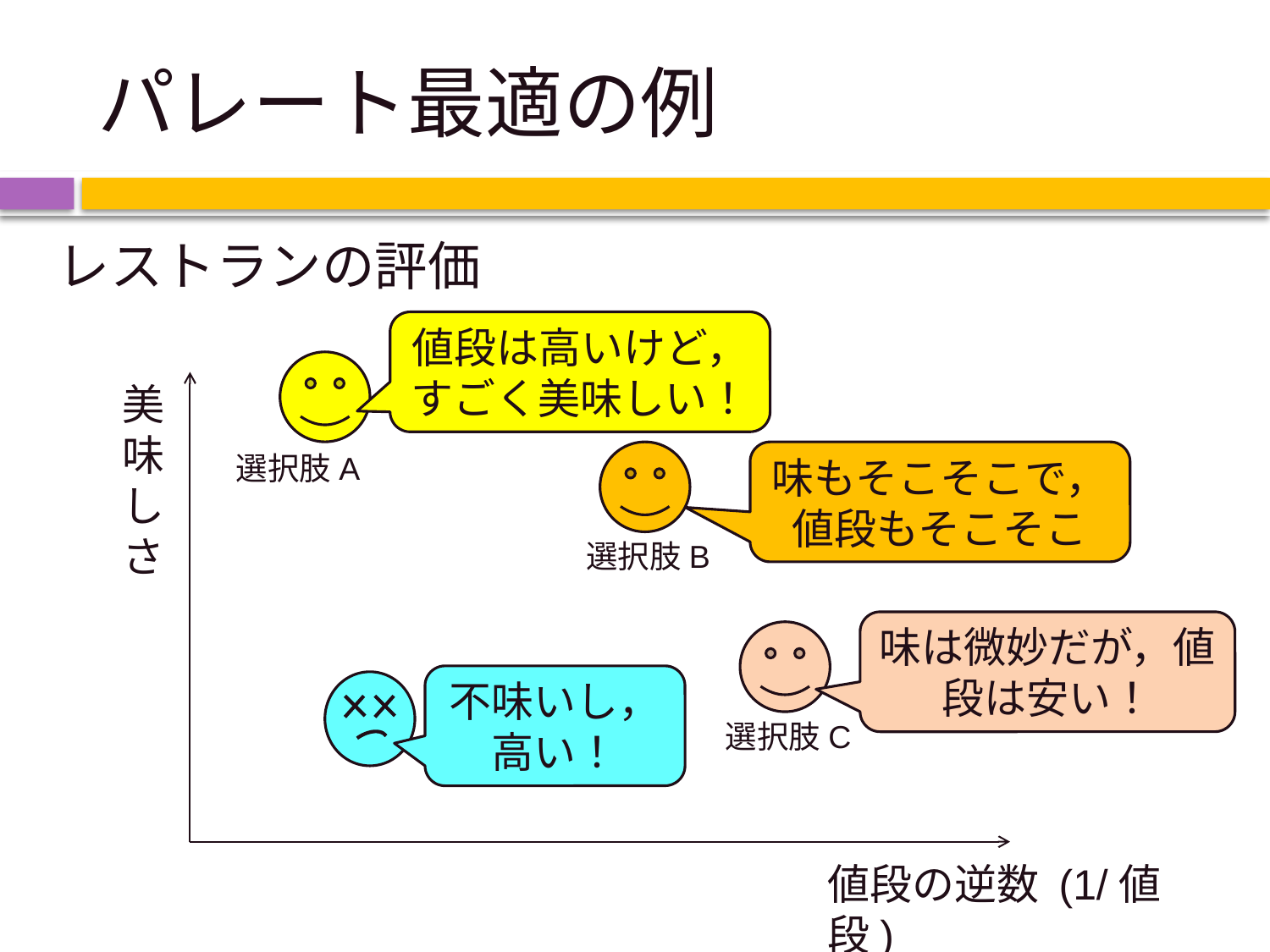

# パレート最適の例
レストランの評価
値段は高いけど，すごく美味しい！

美味しさ
選択肢A

味もそこそこで，値段もそこそこ
選択肢B
味は微妙だが，値段は安い！

不味いし，高い！

選択肢C
値段の逆数 (1/値段)